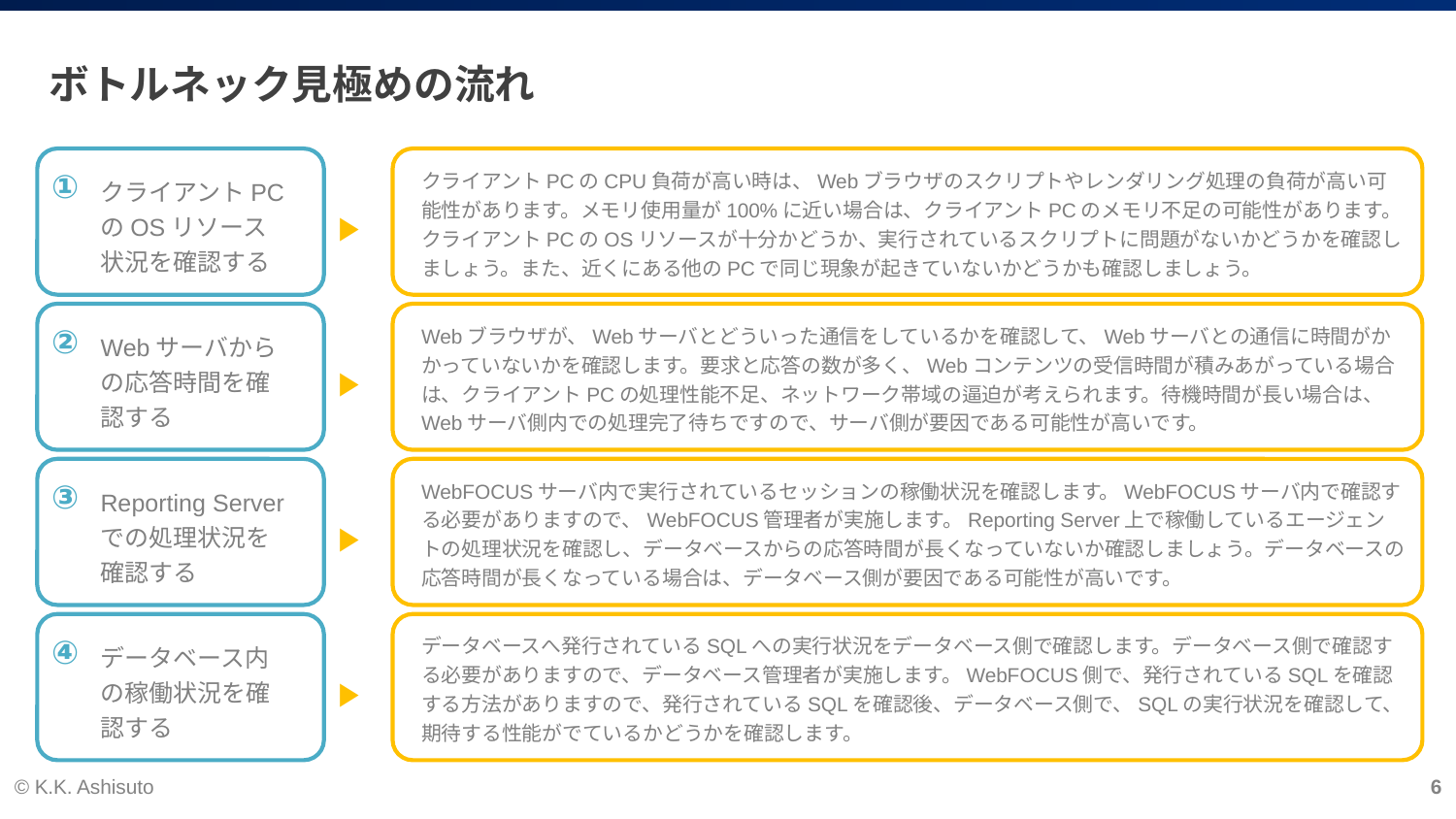

# ボトルネック見極めの流れ
クライアントPCのOSリソース状況を確認する
クライアントPCのCPU負荷が高い時は、Webブラウザのスクリプトやレンダリング処理の負荷が高い可能性があります。メモリ使用量が100%に近い場合は、クライアントPCのメモリ不足の可能性があります。
クライアントPCのOSリソースが十分かどうか、実行されているスクリプトに問題がないかどうかを確認しましょう。また、近くにある他のPCで同じ現象が起きていないかどうかも確認しましょう。
①
▶
Webサーバからの応答時間を確認する
Webブラウザが、Webサーバとどういった通信をしているかを確認して、Webサーバとの通信に時間がかかっていないかを確認します。要求と応答の数が多く、Webコンテンツの受信時間が積みあがっている場合は、クライアントPCの処理性能不足、ネットワーク帯域の逼迫が考えられます。待機時間が長い場合は、Webサーバ側内での処理完了待ちですので、サーバ側が要因である可能性が高いです。
②
▶
Reporting Serverでの処理状況を確認する
WebFOCUSサーバ内で実行されているセッションの稼働状況を確認します。WebFOCUSサーバ内で確認する必要がありますので、WebFOCUS管理者が実施します。Reporting Server上で稼働しているエージェントの処理状況を確認し、データベースからの応答時間が長くなっていないか確認しましょう。データベースの応答時間が長くなっている場合は、データベース側が要因である可能性が高いです。
③
▶
データベース内の稼働状況を確認する
データベースへ発行されているSQLへの実行状況をデータベース側で確認します。データベース側で確認する必要がありますので、データベース管理者が実施します。WebFOCUS側で、発行されているSQLを確認する方法がありますので、発行されているSQLを確認後、データベース側で、SQLの実行状況を確認して、期待する性能がでているかどうかを確認します。
④
▶
© K.K. Ashisuto
6